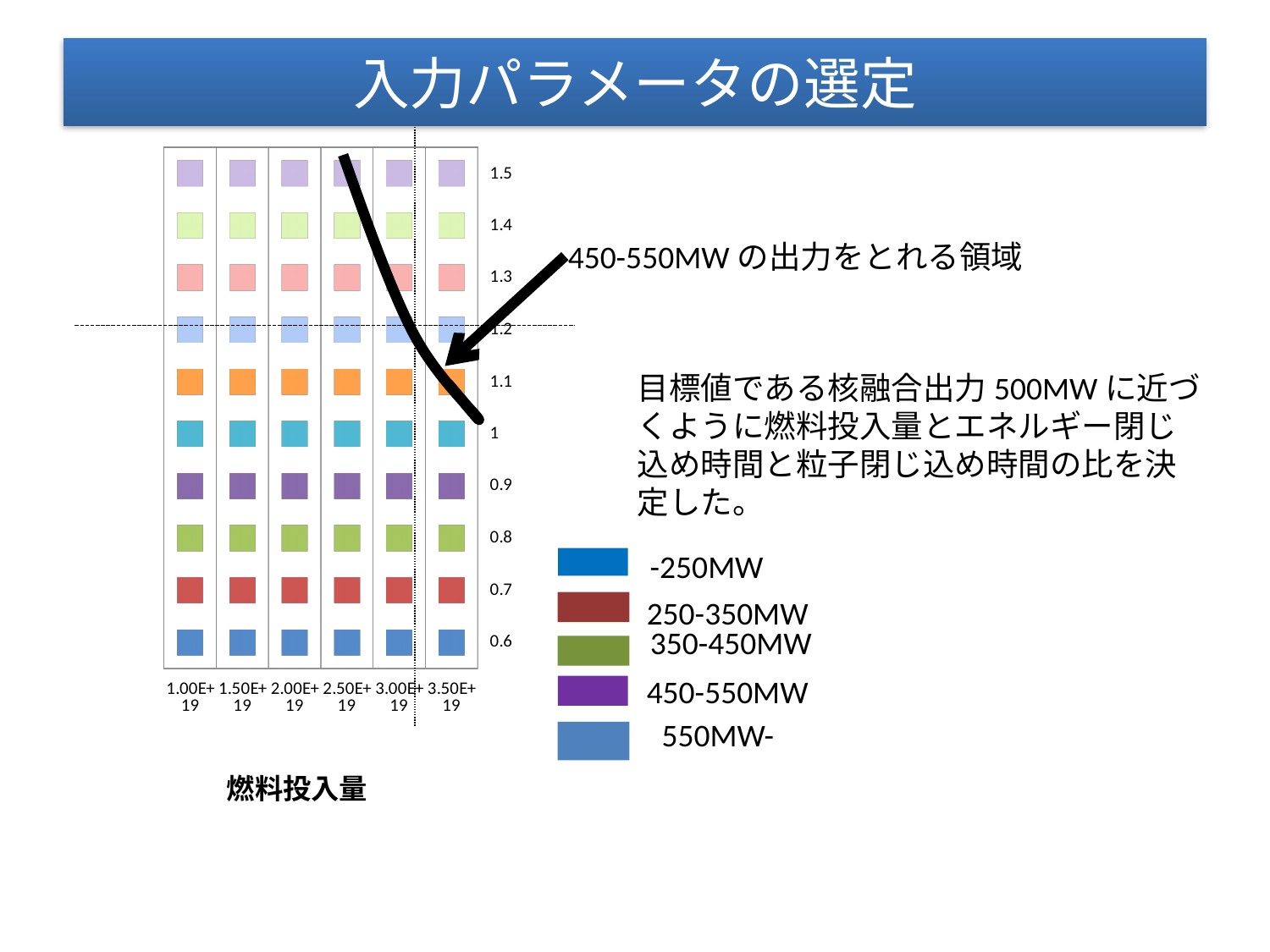

# 入力パラメータの選定

[unsupported chart]

450-550MWの出力をとれる領域
目標値である核融合出力500MWに近づくように燃料投入量とエネルギー閉じ込め時間と粒子閉じ込め時間の比を決定した。
-250MW
250-350MW
350-450MW
450-550MW
550MW-
燃料投入量